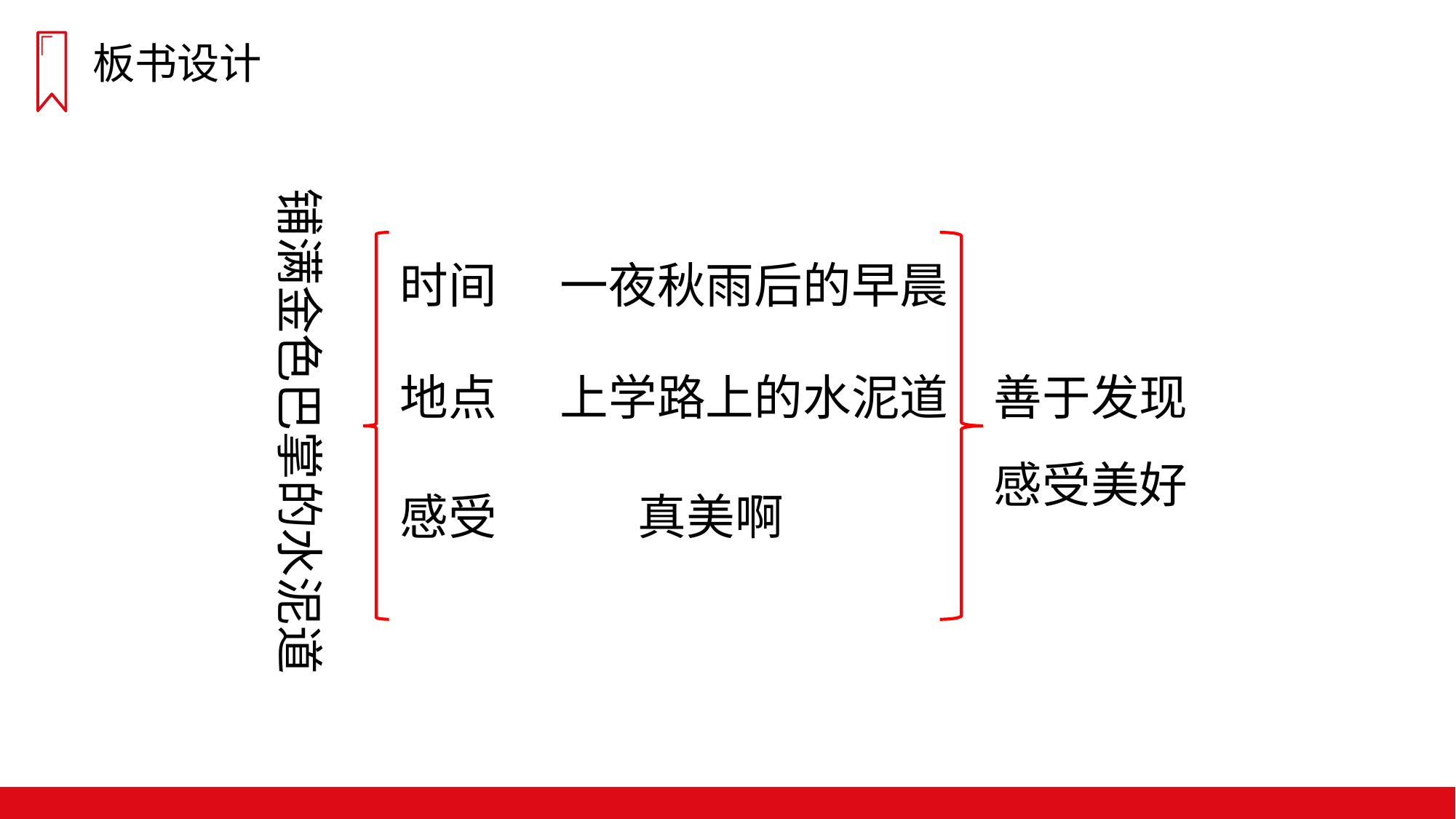

板书设计
铺满金色巴掌的水泥道
时间
一夜秋雨后的早晨

地点
上学路上的水泥道
善于发现
感受美好
感受
真美啊